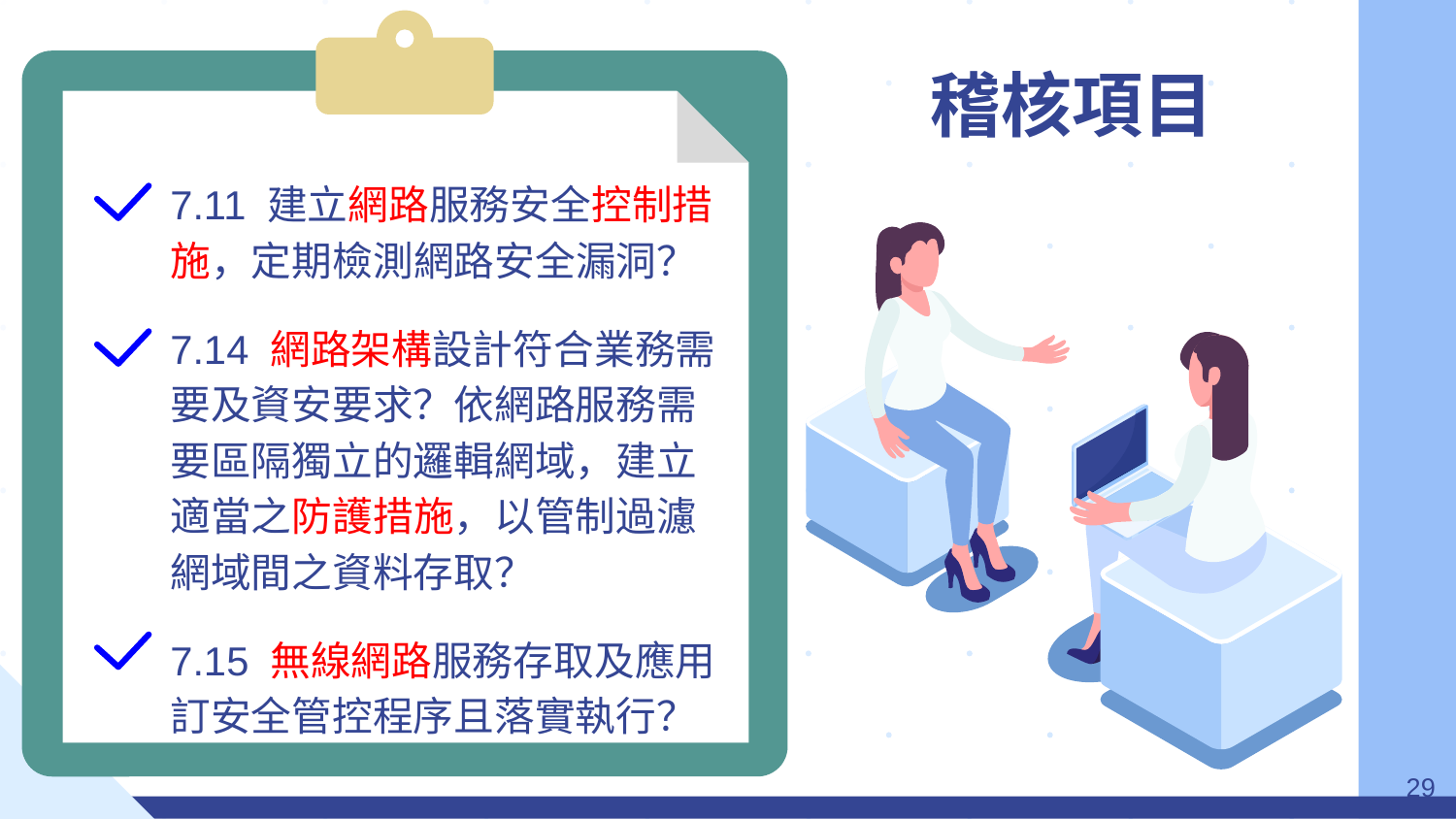

# 稽核項目
7.11 建立網路服務安全控制措施，定期檢測網路安全漏洞？
7.14 網路架構設計符合業務需要及資安要求？依網路服務需要區隔獨立的邏輯網域，建立適當之防護措施，以管制過濾網域間之資料存取？
7.15 無線網路服務存取及應用訂安全管控程序且落實執行？

29